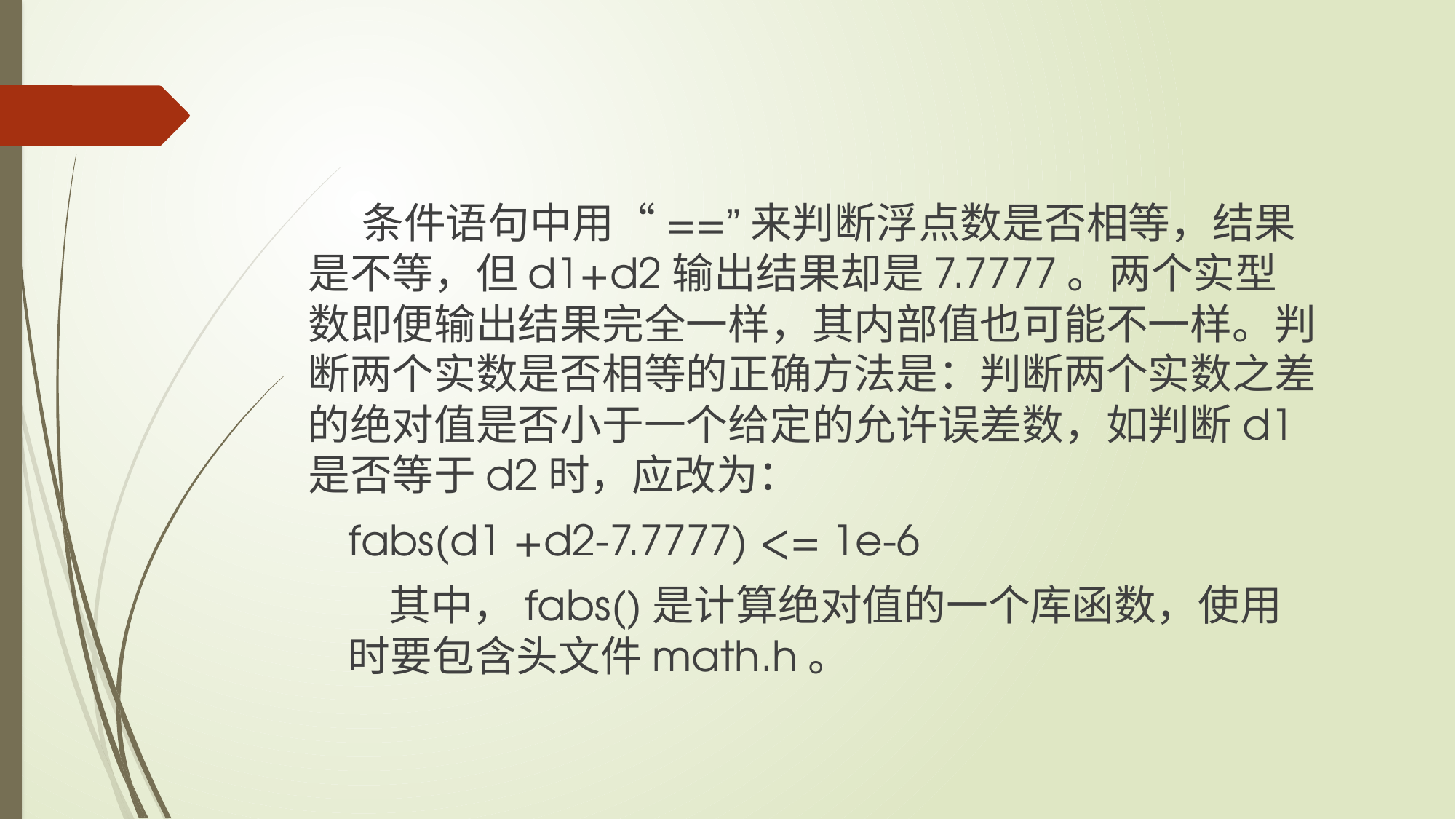

条件语句中用“==”来判断浮点数是否相等，结果是不等，但d1+d2输出结果却是7.7777。两个实型数即便输出结果完全一样，其内部值也可能不一样。判断两个实数是否相等的正确方法是：判断两个实数之差的绝对值是否小于一个给定的允许误差数，如判断d1是否等于d2时，应改为：
   						fabs(d1 +d2-7.7777) <= 1e-6
其中，fabs()是计算绝对值的一个库函数，使用时要包含头文件math.h。